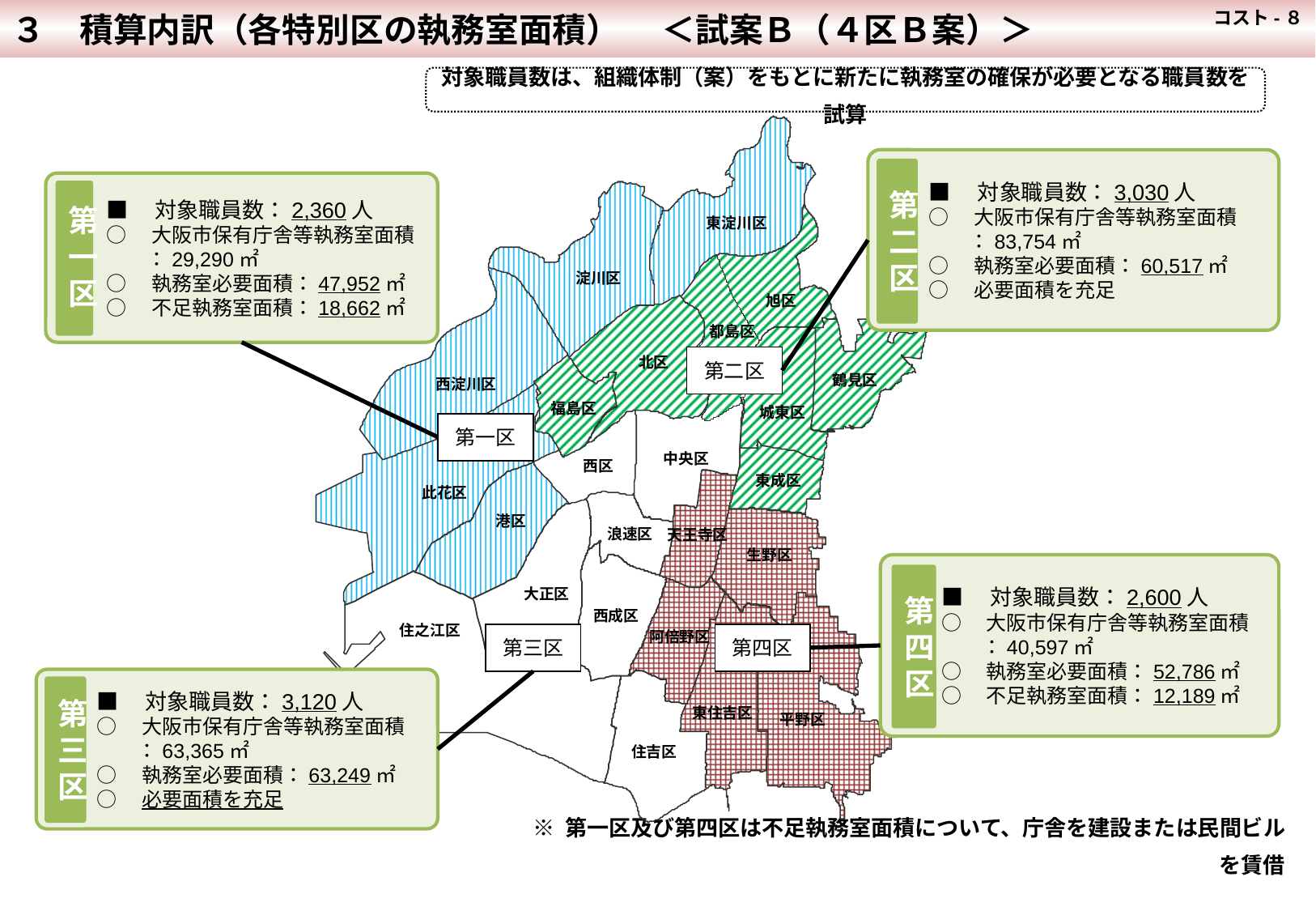

３　積算内訳（各特別区の執務室面積） 　＜試案Ｂ（４区Ｂ案）＞
 コスト-８
対象職員数は、組織体制（案）をもとに新たに執務室の確保が必要となる職員数を試算

東淀川区
淀川区
旭区
都島区
北区
鶴見区
西淀川区
福島区
城東区
中央区
西区
東成区
此花区
港区
浪速区
天王寺区
生野区
大正区
西成区
住之江区
阿倍野区
東住吉区
平野区
住吉区
■　対象職員数：3,030人
○　大阪市保有庁舎等執務室面積
　　：83,754㎡
○　執務室必要面積：60,517㎡
○　必要面積を充足
第
二区
■　対象職員数：2,360人
○　大阪市保有庁舎等執務室面積
　　：29,290㎡
○　執務室必要面積：47,952㎡
○　不足執務室面積：18,662㎡
第一区
第二区
第一区
■　対象職員数：2,600人
○　大阪市保有庁舎等執務室面積
　　：40,597㎡
○　執務室必要面積：52,786㎡
○　不足執務室面積：12,189㎡
Ｄ
第四区
第三区
第四区
■　対象職員数：3,120人
○　大阪市保有庁舎等執務室面積
　　：63,365㎡
○　執務室必要面積：63,249㎡
○　必要面積を充足
第三区
※ 第一区及び第四区は不足執務室面積について、庁舎を建設または民間ビルを賃借